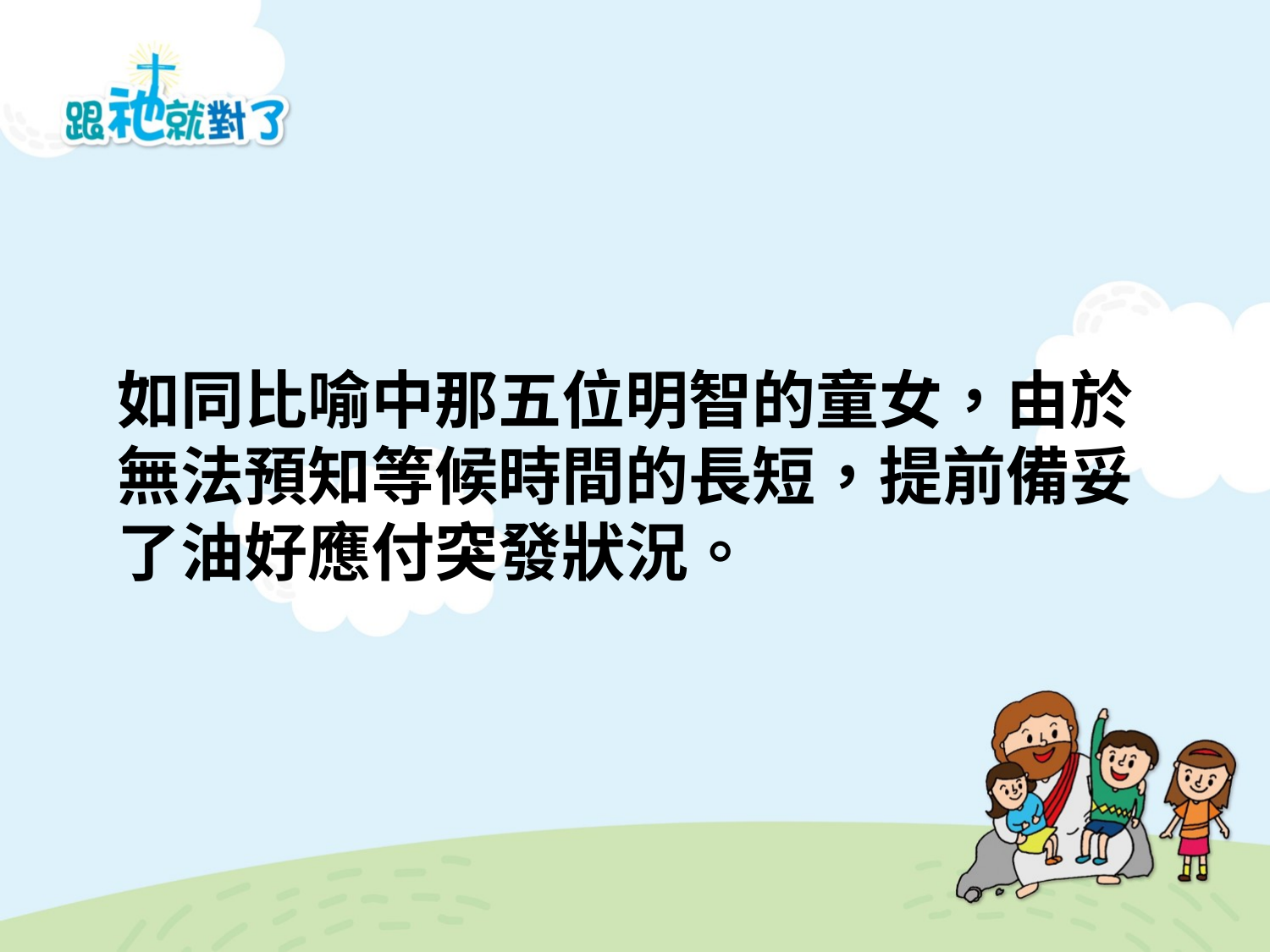

如同比喻中那五位明智的童女，由於無法預知等候時間的長短，提前備妥了油好應付突發狀況。